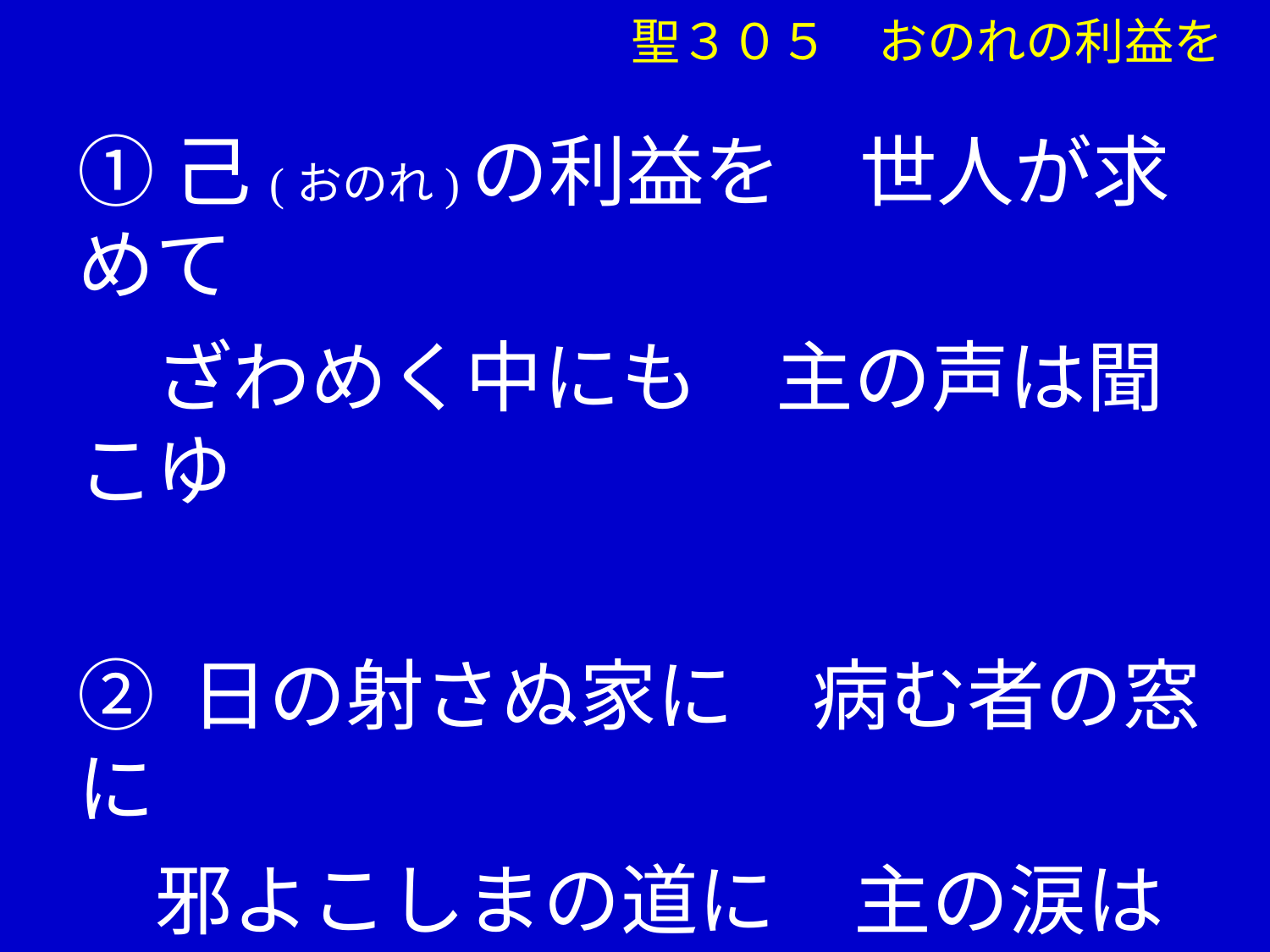

聖３０５　おのれの利益を
①己(おのれ)の利益を　世人が求めて
　ざわめく中にも　主の声は聞こゆ

② 日の射さぬ家に　病む者の窓に
　邪よこしまの道に　主の涙は見ゆ